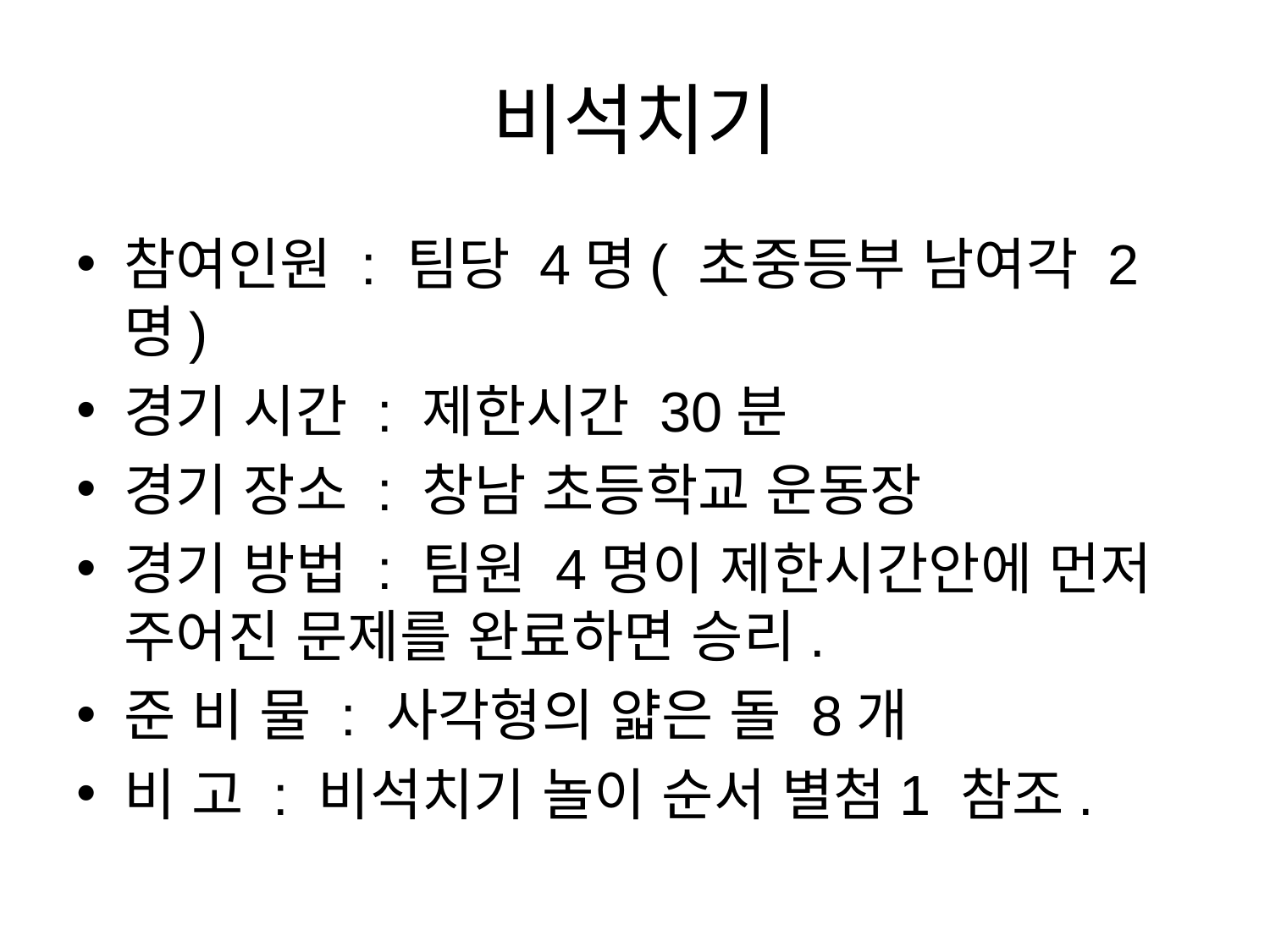

# 비석치기
참여인원 : 팀당 4명( 초중등부 남여각 2명)
경기 시간 : 제한시간 30분
경기 장소 : 창남 초등학교 운동장
경기 방법 : 팀원 4명이 제한시간안에 먼저 주어진 문제를 완료하면 승리.
준 비 물 : 사각형의 얇은 돌 8개
비 고 : 비석치기 놀이 순서 별첨1 참조.